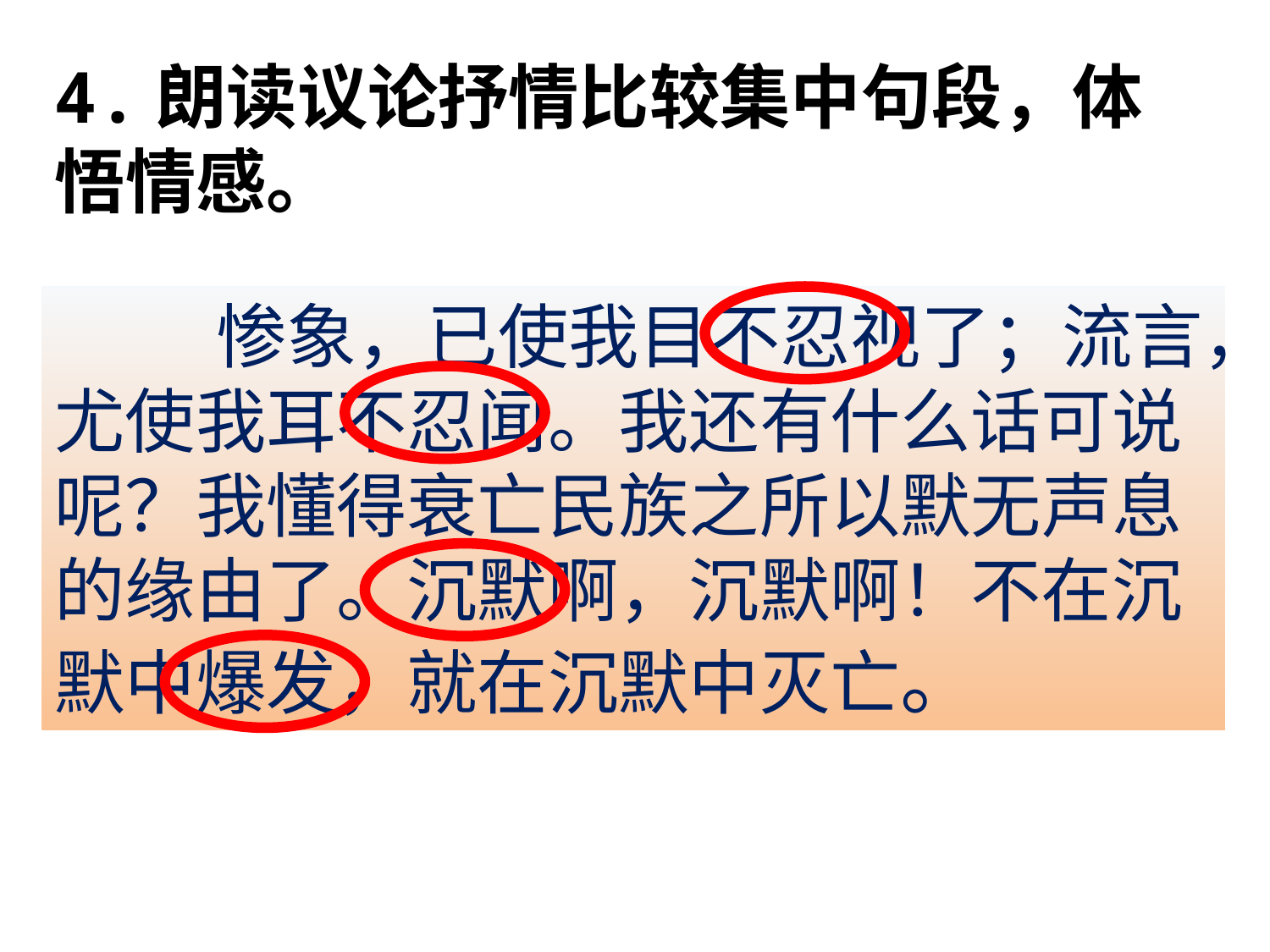

4.朗读议论抒情比较集中句段，体悟情感。
         惨象，已使我目不忍视了；流言，尤使我耳不忍闻。我还有什么话可说呢？我懂得衰亡民族之所以默无声息的缘由了。沉默啊，沉默啊！不在沉默中爆发，就在沉默中灭亡。